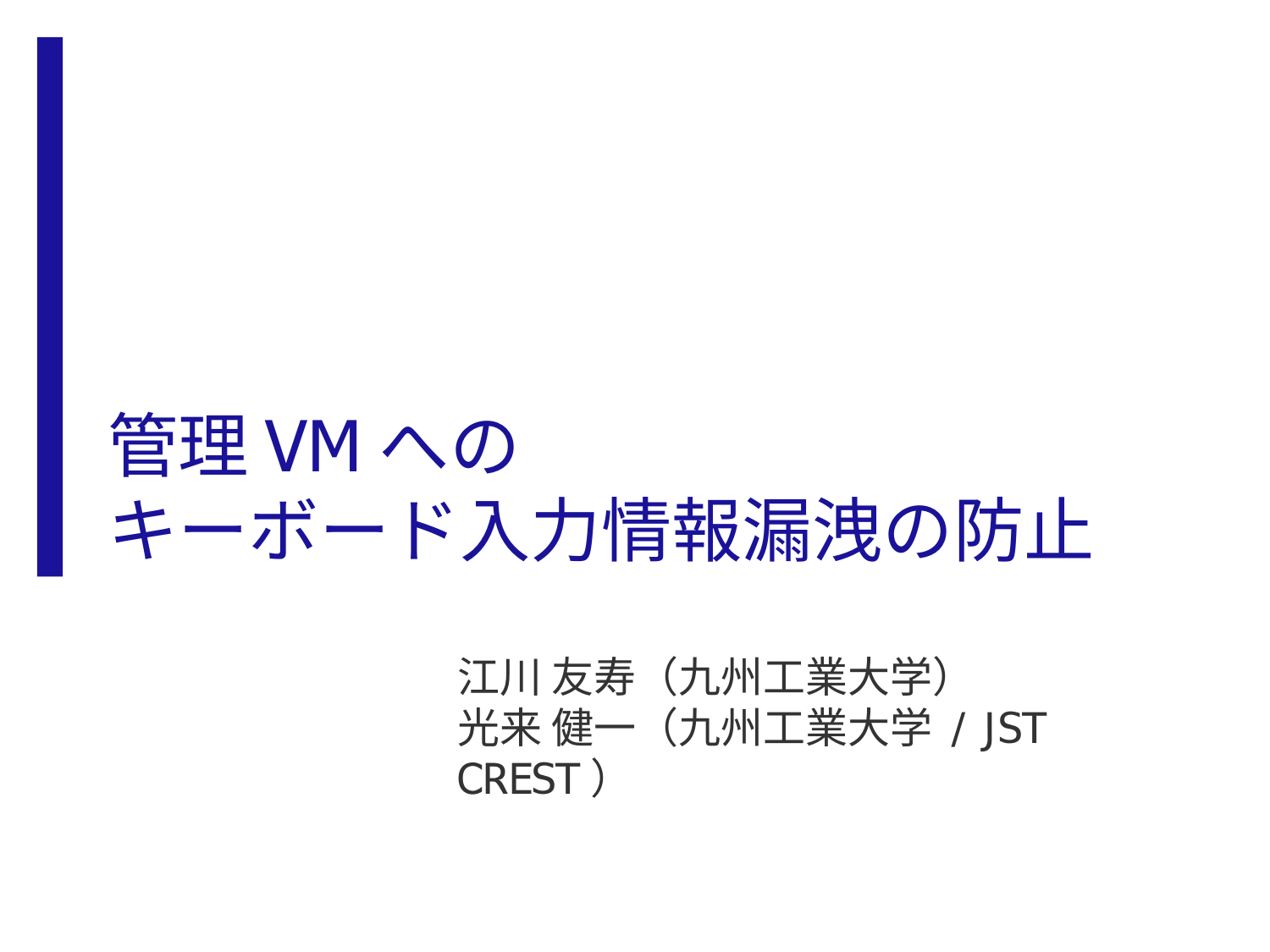

# 管理VMへの キーボード入力情報漏洩の防止
江川 友寿（九州工業大学）
光来 健一（九州工業大学 / JST CREST）